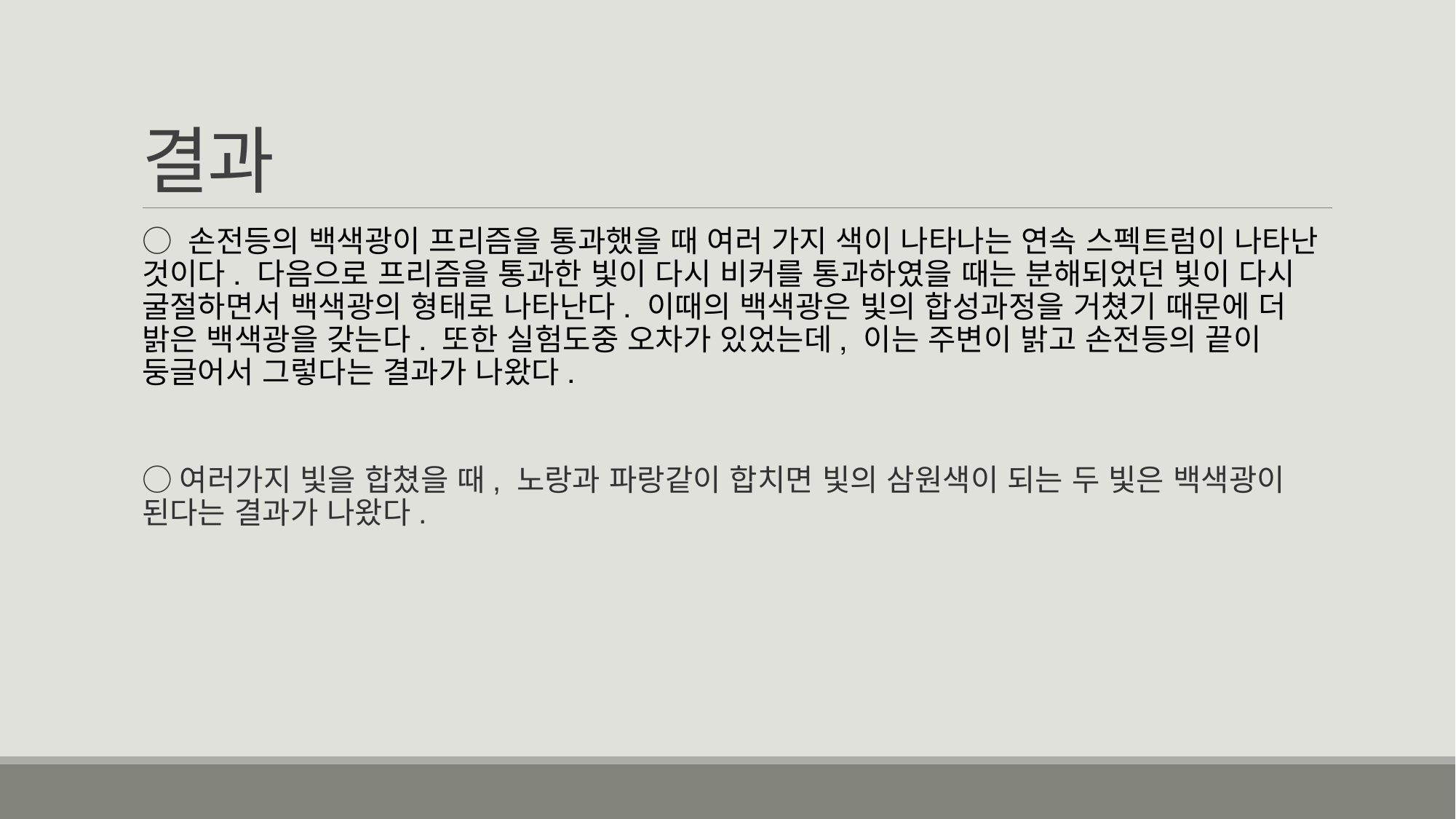

# 결과
○ 손전등의 백색광이 프리즘을 통과했을 때 여러 가지 색이 나타나는 연속 스펙트럼이 나타난 것이다. 다음으로 프리즘을 통과한 빛이 다시 비커를 통과하였을 때는 분해되었던 빛이 다시 굴절하면서 백색광의 형태로 나타난다. 이때의 백색광은 빛의 합성과정을 거쳤기 때문에 더 밝은 백색광을 갖는다. 또한 실험도중 오차가 있었는데, 이는 주변이 밝고 손전등의 끝이 둥글어서 그렇다는 결과가 나왔다.

○여러가지 빛을 합쳤을 때, 노랑과 파랑같이 합치면 빛의 삼원색이 되는 두 빛은 백색광이 된다는 결과가 나왔다.